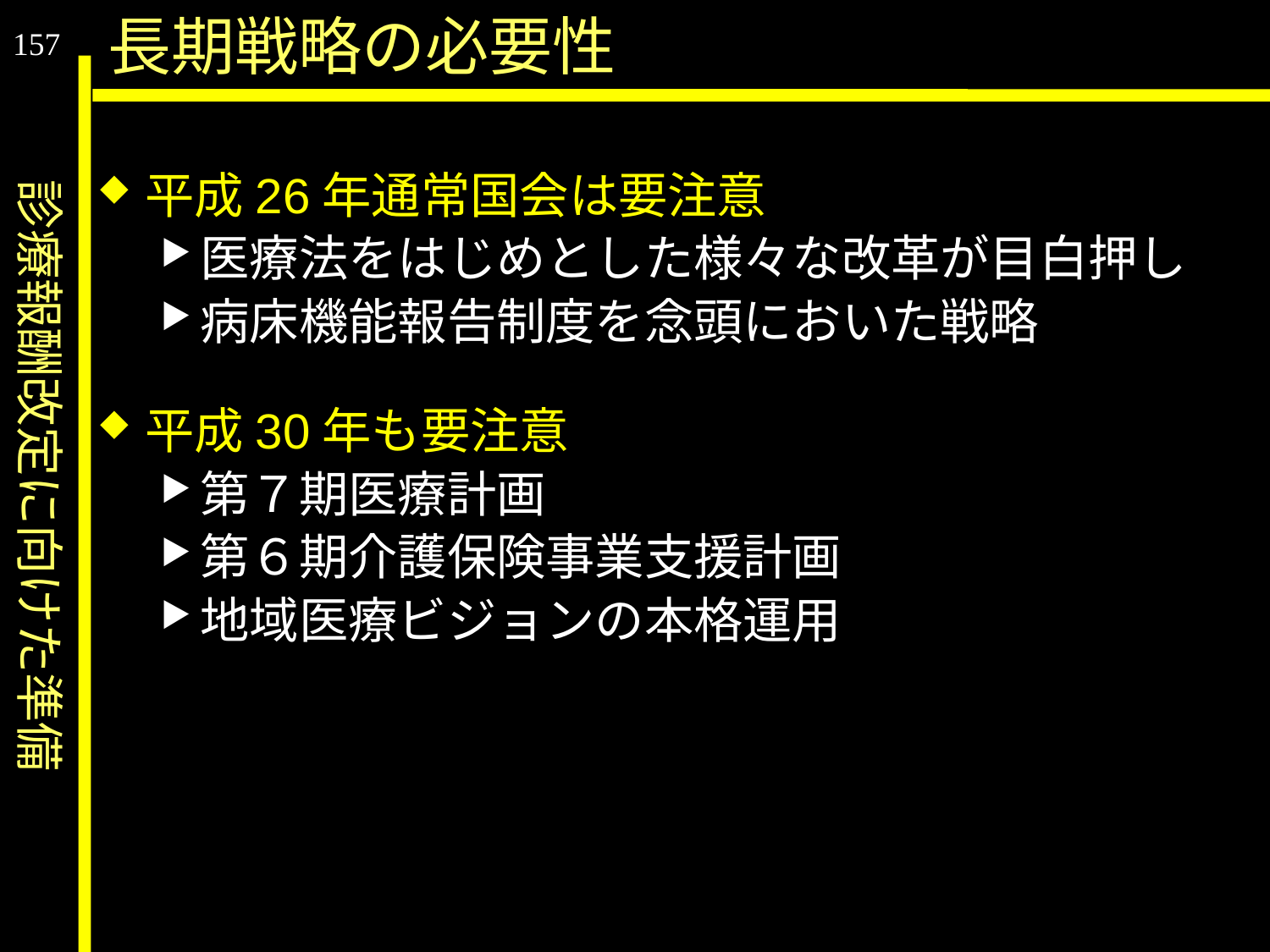

診療報酬改定に向けた準備
長期戦略の必要性
157

平成26年通常国会は要注意
医療法をはじめとした様々な改革が目白押し
病床機能報告制度を念頭においた戦略

平成30年も要注意
第７期医療計画
第６期介護保険事業支援計画
地域医療ビジョンの本格運用